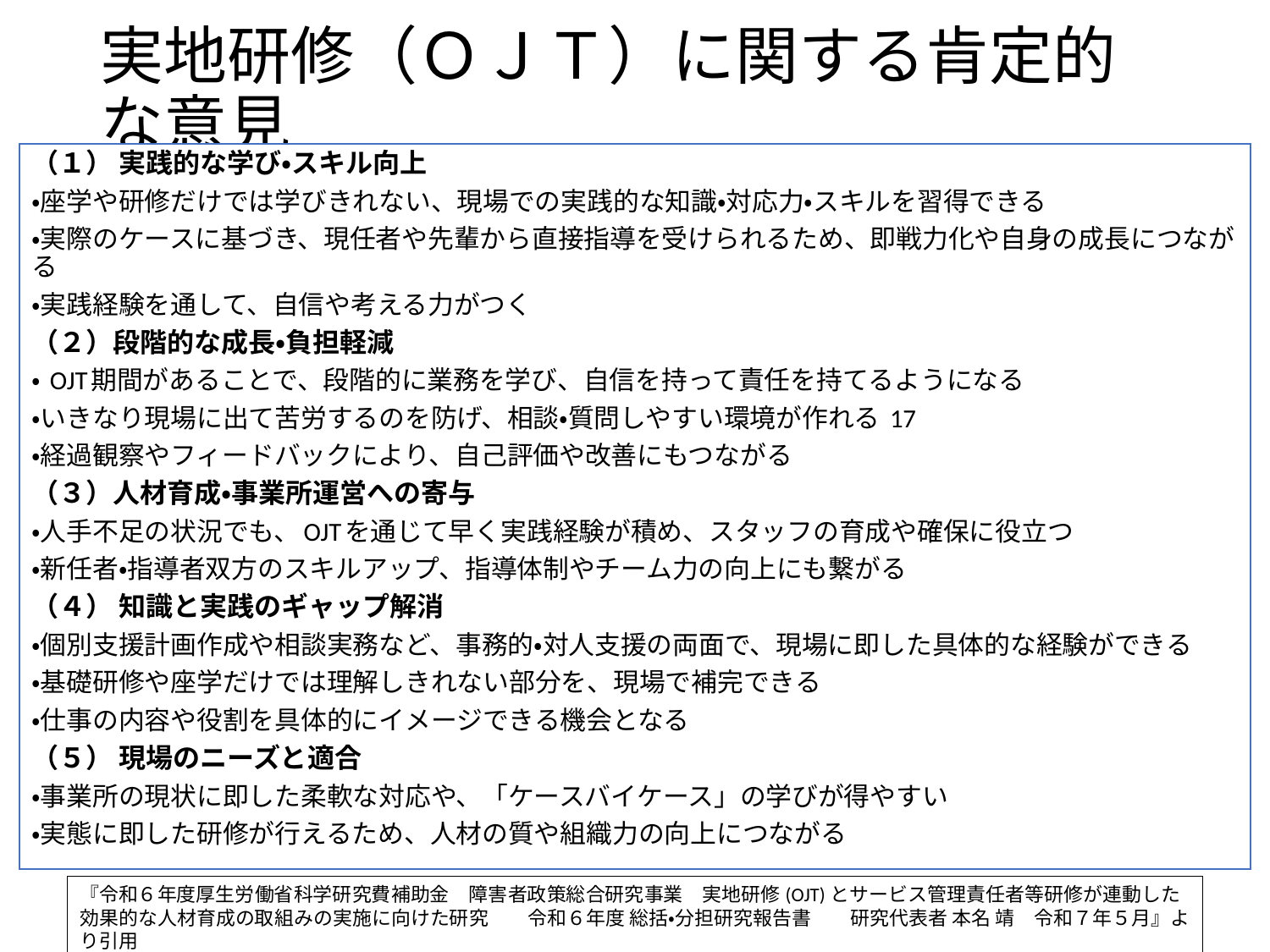

# 実地研修（ＯＪＴ）に関する肯定的な意見
（１） 実践的な学び・スキル向上
・座学や研修だけでは学びきれない、現場での実践的な知識・対応力・スキルを習得できる
・実際のケースに基づき、現任者や先輩から直接指導を受けられるため、即戦力化や自身の成長につながる
・実践経験を通して、自信や考える力がつく
（２）段階的な成長・負担軽減
・ OJT期間があることで、段階的に業務を学び、自信を持って責任を持てるようになる
・いきなり現場に出て苦労するのを防げ、相談・質問しやすい環境が作れる 17
・経過観察やフィードバックにより、自己評価や改善にもつながる
（３）人材育成・事業所運営への寄与
・人手不足の状況でも、OJTを通じて早く実践経験が積め、スタッフの育成や確保に役立つ
・新任者・指導者双方のスキルアップ、指導体制やチーム力の向上にも繋がる
（４） 知識と実践のギャップ解消
・個別支援計画作成や相談実務など、事務的・対人支援の両面で、現場に即した具体的な経験ができる
・基礎研修や座学だけでは理解しきれない部分を、現場で補完できる
・仕事の内容や役割を具体的にイメージできる機会となる
（５） 現場のニーズと適合
・事業所の現状に即した柔軟な対応や、「ケースバイケース」の学びが得やすい
・実態に即した研修が行えるため、人材の質や組織力の向上につながる
『令和６年度厚生労働省科学研究費補助金　障害者政策総合研究事業　実地研修(OJT)とサービス管理責任者等研修が連動した効果的な人材育成の取組みの実施に向けた研究　　令和６年度 総括・分担研究報告書　　研究代表者 本名 靖　令和７年５月』より引用